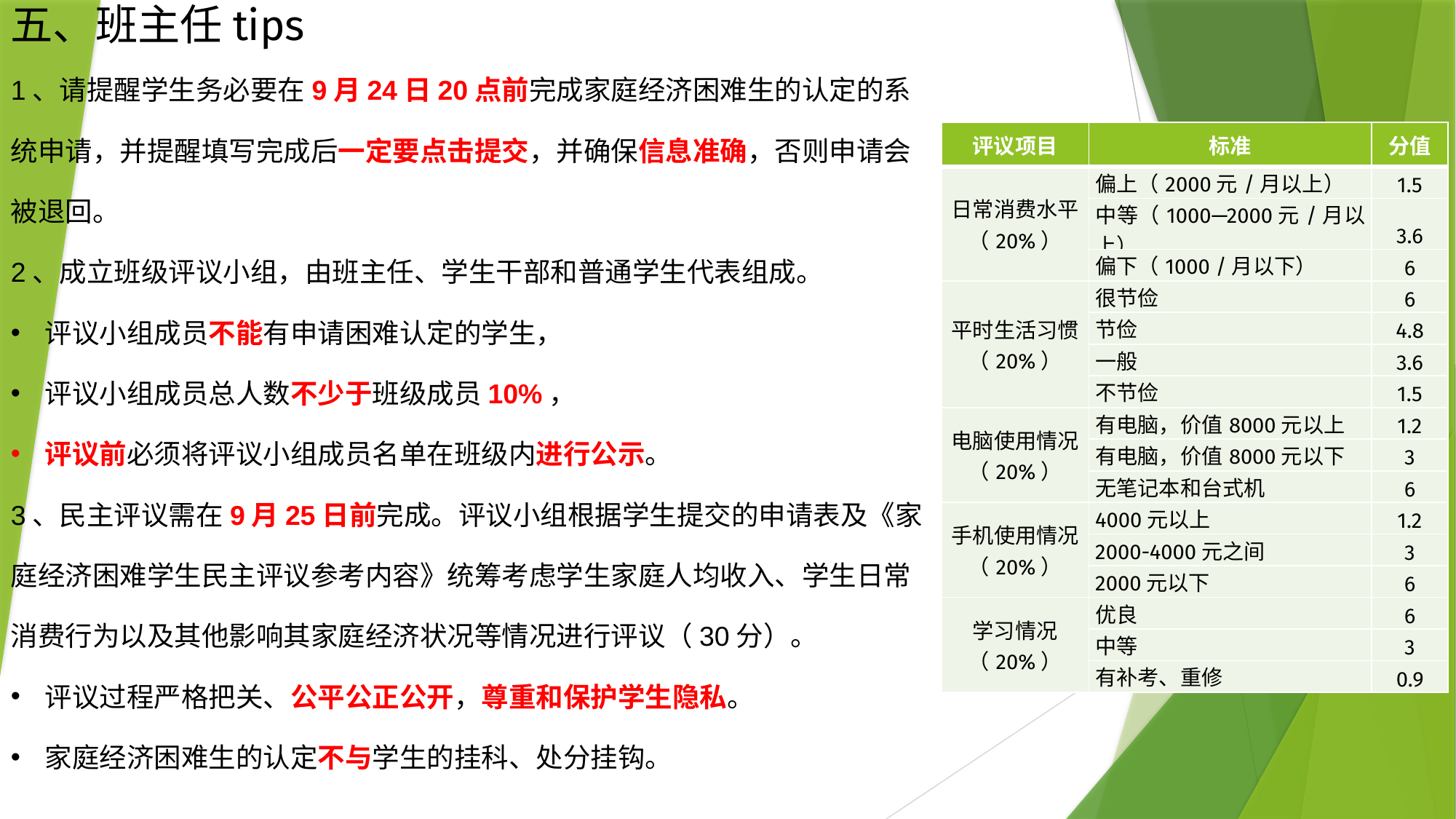

五、班主任tips
1、请提醒学生务必要在9月24日20点前完成家庭经济困难生的认定的系统申请，并提醒填写完成后一定要点击提交，并确保信息准确，否则申请会被退回。
2、成立班级评议小组，由班主任、学生干部和普通学生代表组成。
评议小组成员不能有申请困难认定的学生，
评议小组成员总人数不少于班级成员10%，
评议前必须将评议小组成员名单在班级内进行公示。
3、民主评议需在9月25日前完成。评议小组根据学生提交的申请表及《家庭经济困难学生民主评议参考内容》统筹考虑学生家庭人均收入、学生日常消费行为以及其他影响其家庭经济状况等情况进行评议（30分）。
评议过程严格把关、公平公正公开，尊重和保护学生隐私。
家庭经济困难生的认定不与学生的挂科、处分挂钩。

| 评议项目 | 标准 | 分值 |
| --- | --- | --- |
| 日常消费水平 （20%） | 偏上（2000元/月以上） | 1.5 |
|  | 中等（1000—2000元/月以上） | 3.6 |
|  | 偏下（1000 /月以下） | 6 |
| 平时生活习惯 （20%） | 很节俭 | 6 |
|  | 节俭 | 4.8 |
|  | 一般 | 3.6 |
|  | 不节俭 | 1.5 |
| 电脑使用情况 （20%） | 有电脑，价值8000元以上 | 1.2 |
|  | 有电脑，价值8000元以下 | 3 |
|  | 无笔记本和台式机 | 6 |
| 手机使用情况 （20%） | 4000元以上 | 1.2 |
|  | 2000-4000元之间 | 3 |
|  | 2000元以下 | 6 |
| 学习情况 （20%） | 优良 | 6 |
|  | 中等 | 3 |
|  | 有补考、重修 | 0.9 |